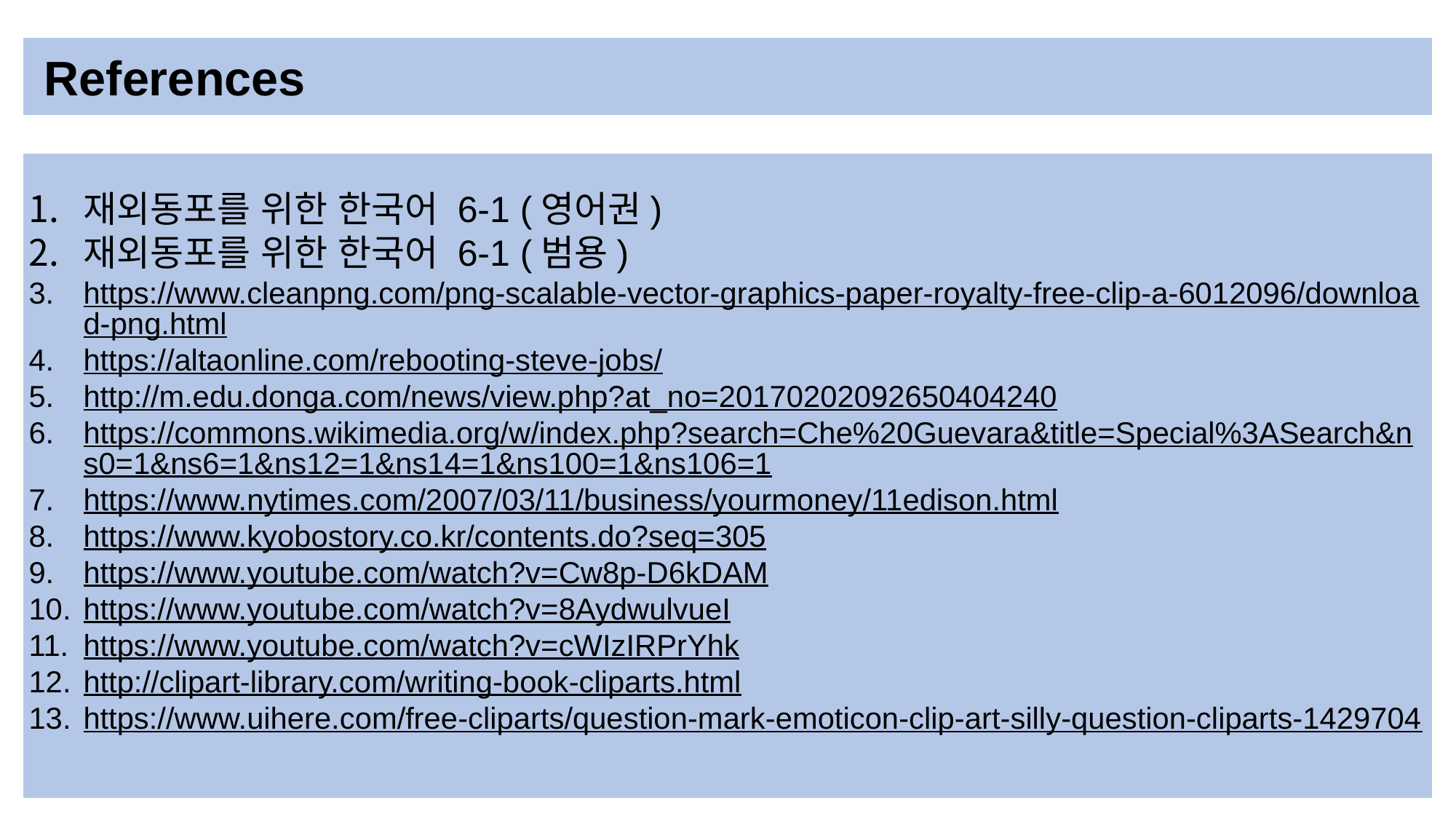

References

재외동포를 위한 한국어 6-1 (영어권)
재외동포를 위한 한국어 6-1 (범용)
https://www.cleanpng.com/png-scalable-vector-graphics-paper-royalty-free-clip-a-6012096/download-png.html
https://altaonline.com/rebooting-steve-jobs/
http://m.edu.donga.com/news/view.php?at_no=20170202092650404240
https://commons.wikimedia.org/w/index.php?search=Che%20Guevara&title=Special%3ASearch&ns0=1&ns6=1&ns12=1&ns14=1&ns100=1&ns106=1
https://www.nytimes.com/2007/03/11/business/yourmoney/11edison.html
https://www.kyobostory.co.kr/contents.do?seq=305
https://www.youtube.com/watch?v=Cw8p-D6kDAM
https://www.youtube.com/watch?v=8AydwulvueI
https://www.youtube.com/watch?v=cWIzIRPrYhk
http://clipart-library.com/writing-book-cliparts.html
https://www.uihere.com/free-cliparts/question-mark-emoticon-clip-art-silly-question-cliparts-1429704